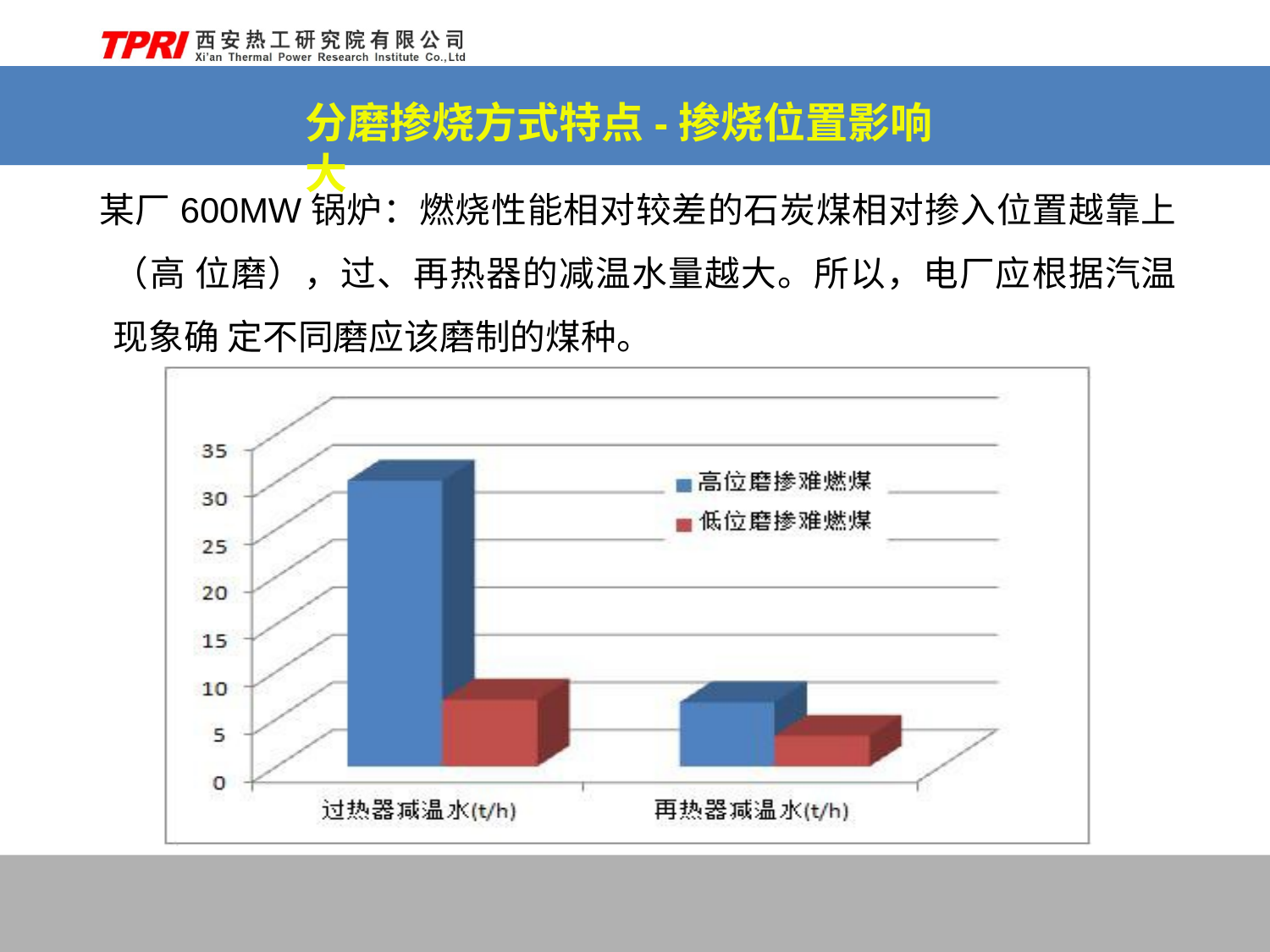

分磨掺烧方式特点-掺烧位置影响大
某厂600MW锅炉：燃烧性能相对较差的石炭煤相对掺入位置越靠上（高 位磨），过、再热器的减温水量越大。所以，电厂应根据汽温现象确 定不同磨应该磨制的煤种。